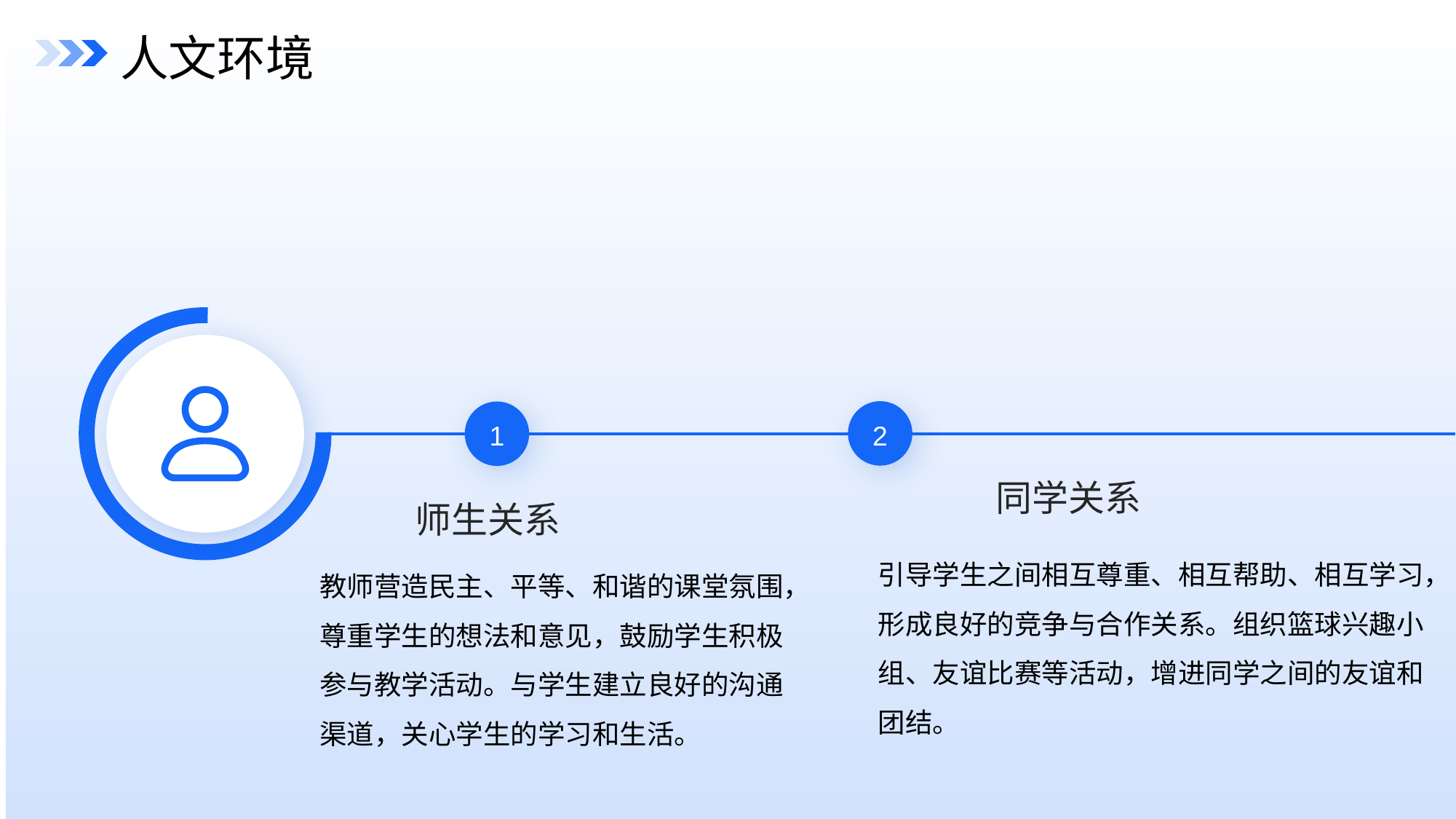

人文环境

2
1
同学关系
师生关系
引导学生之间相互尊重、相互帮助、相互学习，形成良好的竞争与合作关系。组织篮球兴趣小组、友谊比赛等活动，增进同学之间的友谊和团结。
教师营造民主、平等、和谐的课堂氛围，尊重学生的想法和意见，鼓励学生积极参与教学活动。与学生建立良好的沟通渠道，关心学生的学习和生活。